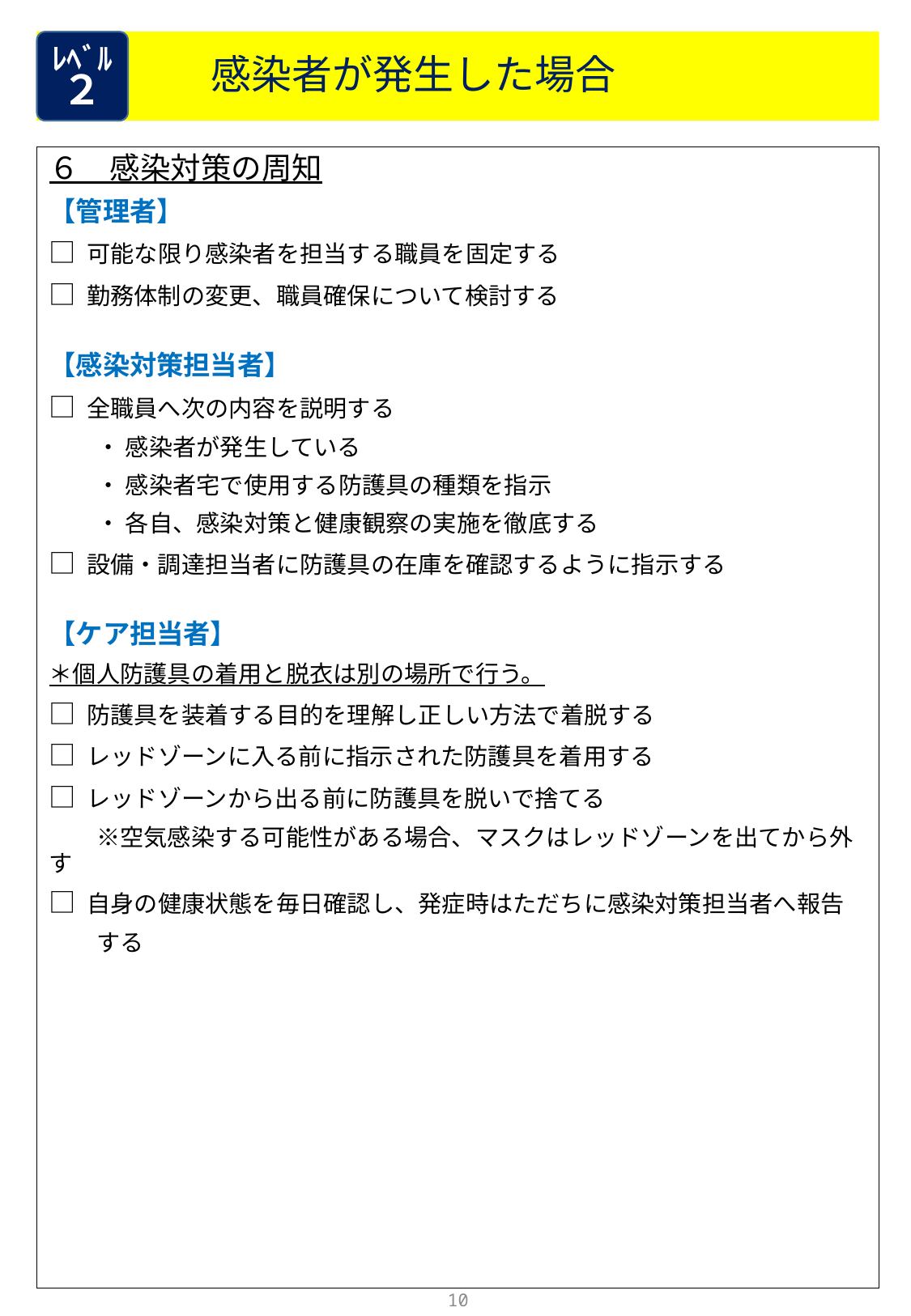

感染者が発生した場合
ﾚﾍﾞﾙ
２
６　感染対策の周知
【管理者】
□ 可能な限り感染者を担当する職員を固定する
□ 勤務体制の変更、職員確保について検討する

【感染対策担当者】
□ 全職員へ次の内容を説明する
　　・ 感染者が発生している
　　・ 感染者宅で使用する防護具の種類を指示
　　・ 各自、感染対策と健康観察の実施を徹底する
□ 設備・調達担当者に防護具の在庫を確認するように指示する

【ケア担当者】
＊個人防護具の着用と脱衣は別の場所で行う。
□ 防護具を装着する目的を理解し正しい方法で着脱する
□ レッドゾーンに入る前に指示された防護具を着用する
□ レッドゾーンから出る前に防護具を脱いで捨てる
　　※空気感染する可能性がある場合、マスクはレッドゾーンを出てから外す
□ 自身の健康状態を毎日確認し、発症時はただちに感染対策担当者へ報告
　　する

10